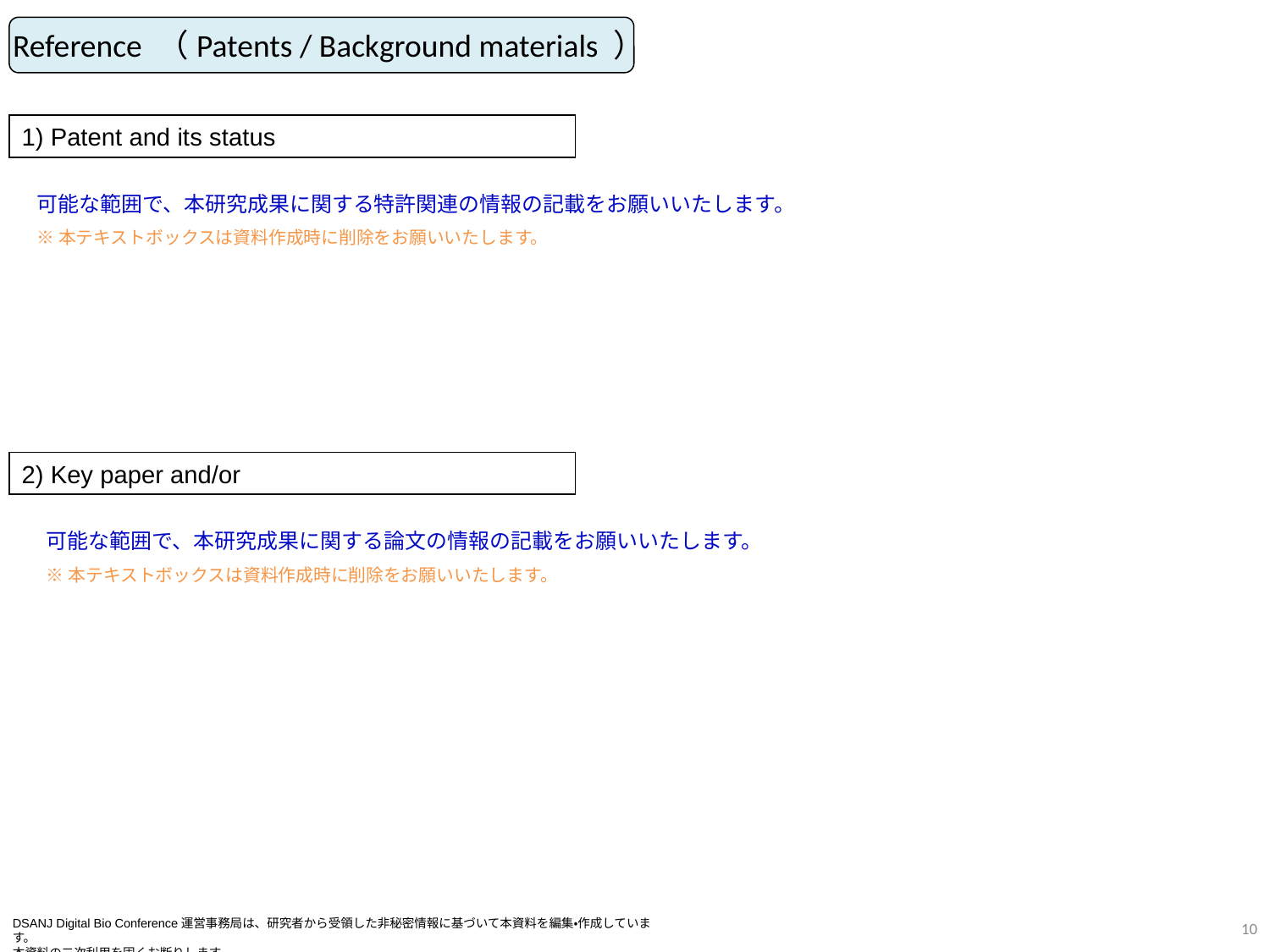

Reference （Patents / Background materials ）
1) Patent and its status
可能な範囲で、本研究成果に関する特許関連の情報の記載をお願いいたします。
※本テキストボックスは資料作成時に削除をお願いいたします。
2) Key paper and/or
可能な範囲で、本研究成果に関する論文の情報の記載をお願いいたします。
※本テキストボックスは資料作成時に削除をお願いいたします。
10
DSANJ Digital Bio Conference運営事務局は、研究者から受領した非秘密情報に基づいて本資料を編集・作成しています。
本資料の二次利用を固くお断りします。